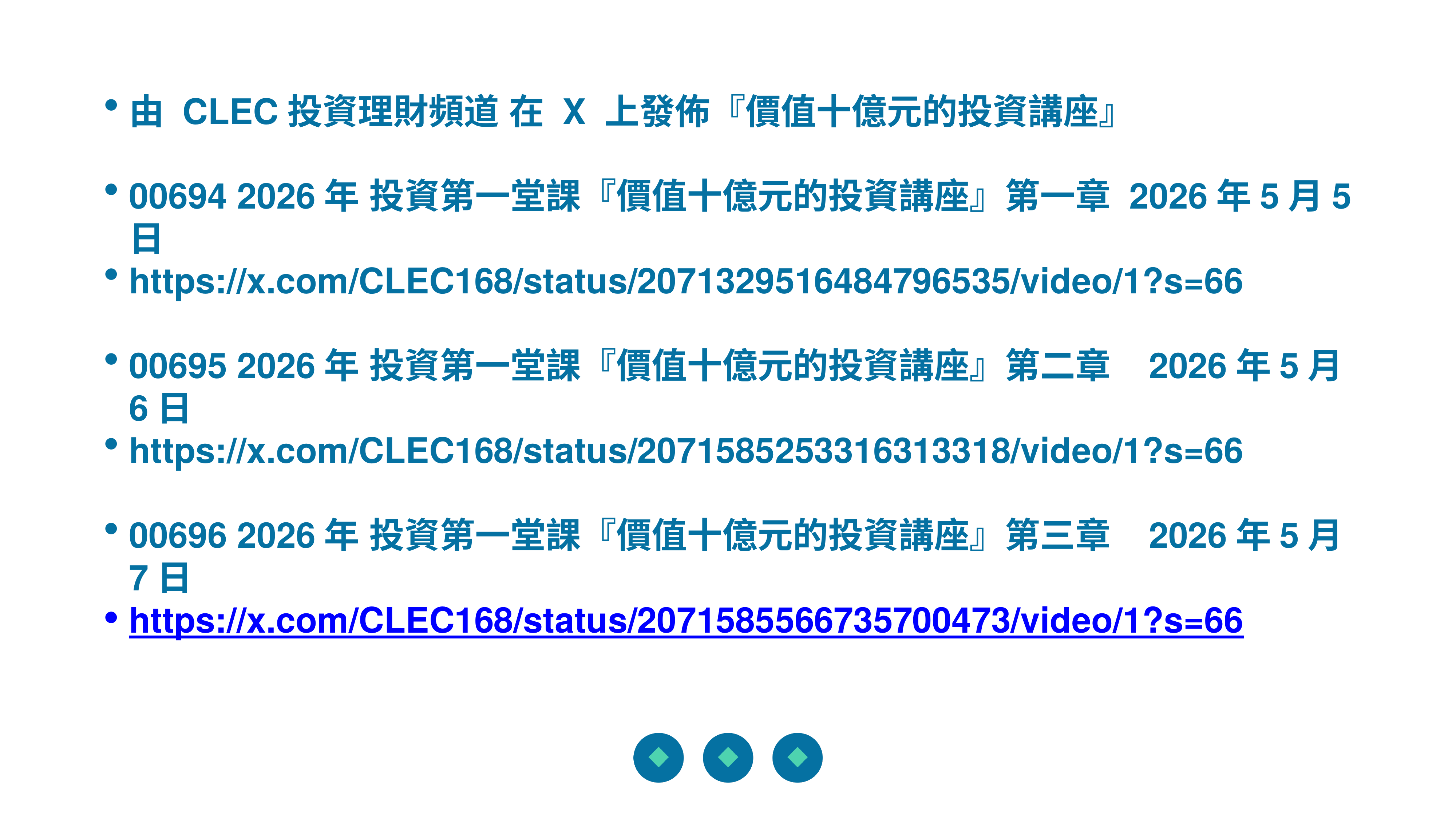

由 CLEC投資理財頻道 在 X 上發佈『價值十億元的投資講座』

00694 2026年 投資第一堂課『價值十億元的投資講座』第一章 2026年5月5日
https://x.com/CLEC168/status/2071329516484796535/video/1?s=66

00695 2026年 投資第一堂課『價值十億元的投資講座』第二章   2026年5月6日
https://x.com/CLEC168/status/2071585253316313318/video/1?s=66

00696 2026年 投資第一堂課『價值十億元的投資講座』第三章   2026年5月7日
https://x.com/CLEC168/status/2071585566735700473/video/1?s=66